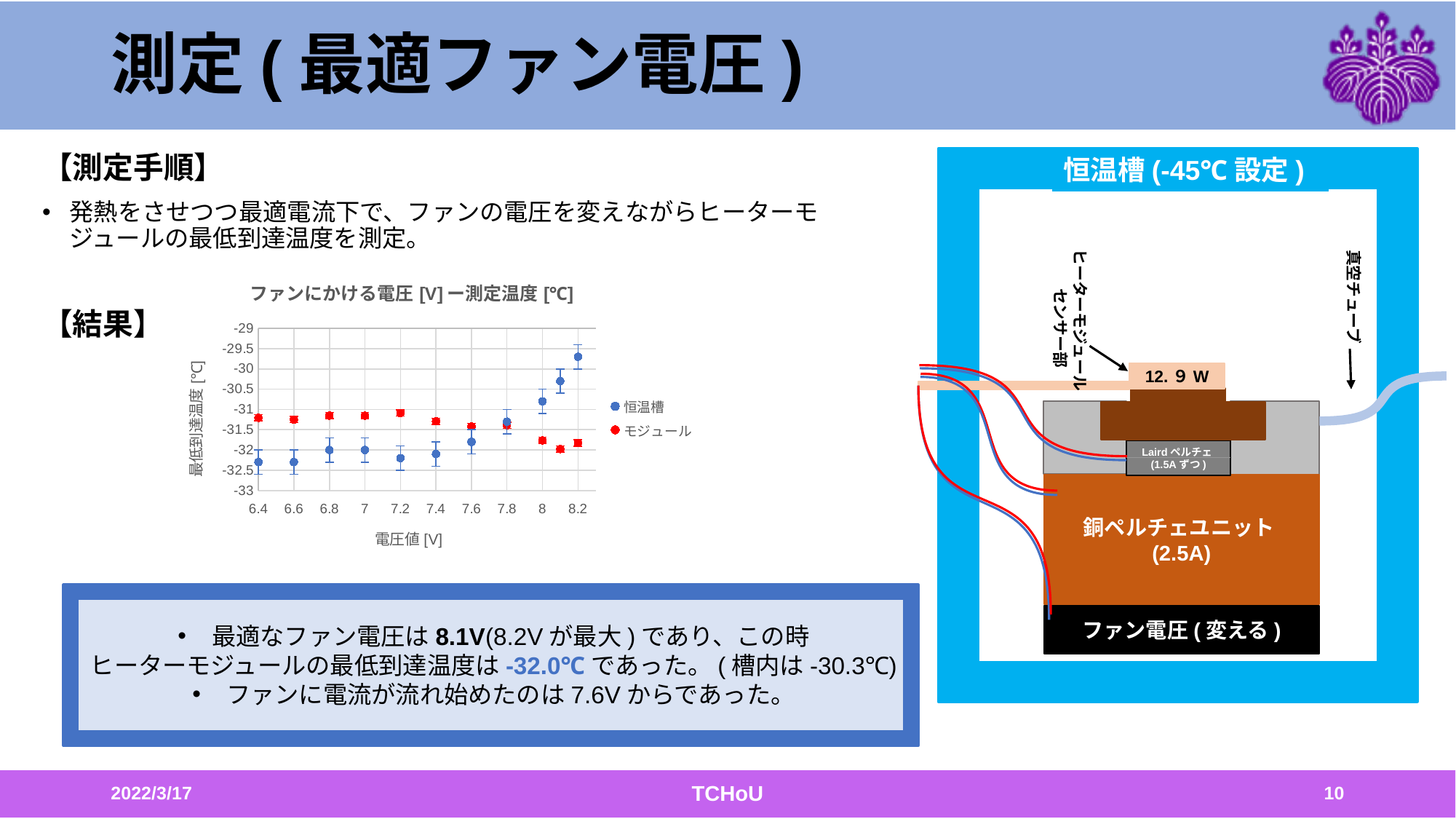

# 測定(最適ファン電圧)
【測定手順】
発熱をさせつつ最適電流下で、ファンの電圧を変えながらヒーターモジュールの最低到達温度を測定。

【結果】

恒温槽(-45℃設定)

ヒーターモジュール　センサー部
真空チューブ
12.９W

Lairdペルチェ(1.5Aずつ)
銅ペルチェユニット(2.5A)
ファン電圧(変える)

### Chart: ファンにかける電圧[V]ー測定温度[℃]

| Category |  |  |
|---|---|---|

最適なファン電圧は8.1V(8.2Vが最大)であり、この時
ヒーターモジュールの最低到達温度は-32.0℃であった。(槽内は-30.3℃)
ファンに電流が流れ始めたのは7.6Vからであった。
2022/3/17
10
TCHoU